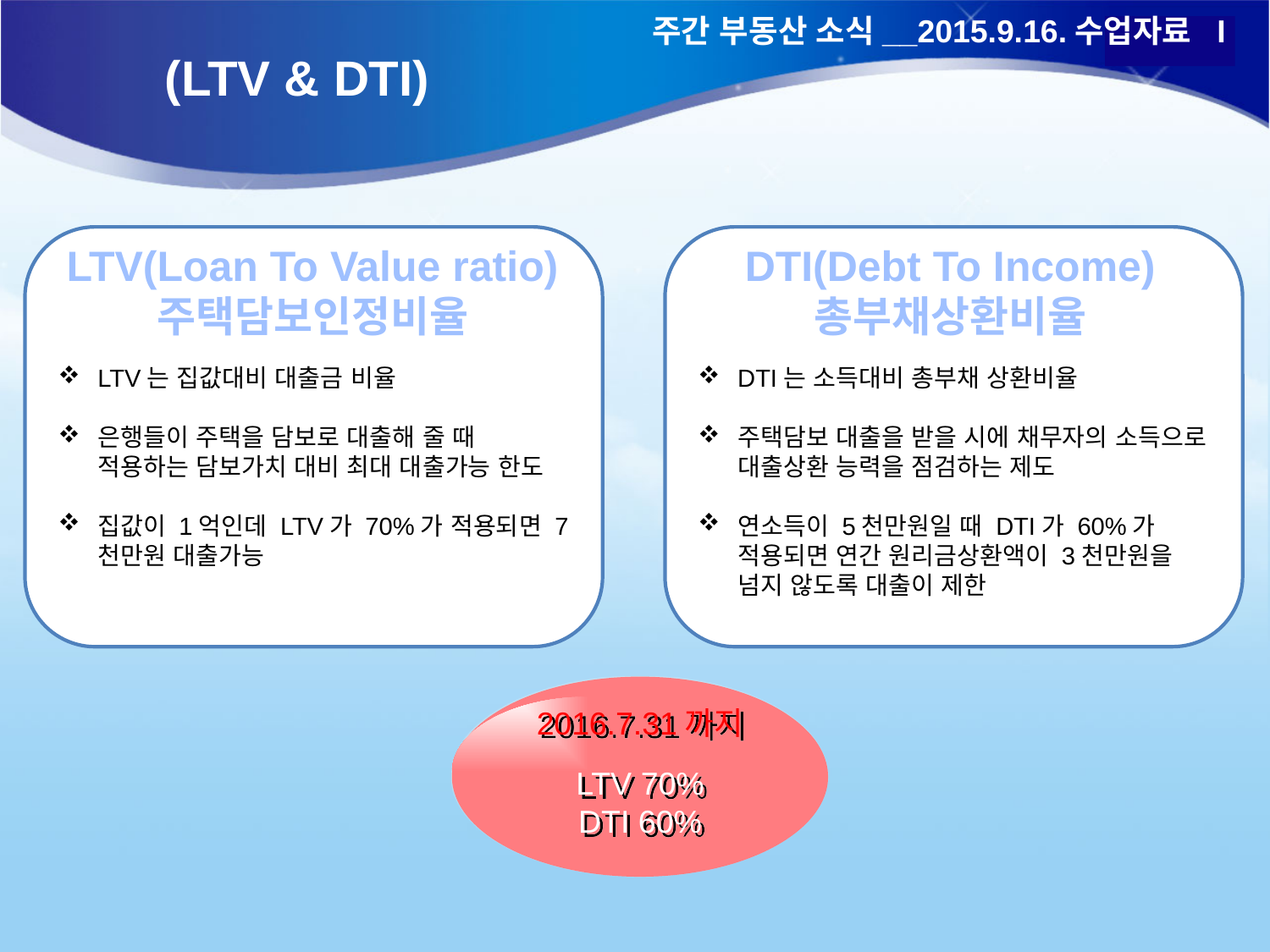

주간 부동산 소식__2015.9.16.수업자료  I
(LTV & DTI)

LTV는 집값대비 대출금 비율

은행들이 주택을 담보로 대출해 줄 때 적용하는 담보가치 대비 최대 대출가능 한도

집값이 1억인데 LTV가 70%가 적용되면 7천만원 대출가능

DTI는 소득대비 총부채 상환비율

주택담보 대출을 받을 시에 채무자의 소득으로 대출상환 능력을 점검하는 제도

연소득이 5천만원일 때 DTI가 60%가 적용되면 연간 원리금상환액이 3천만원을 넘지 않도록 대출이 제한
LTV(Loan To Value ratio)
주택담보인정비율
DTI(Debt To Income)
총부채상환비율

2016.7.31까지

LTV 70%
DTI 60%